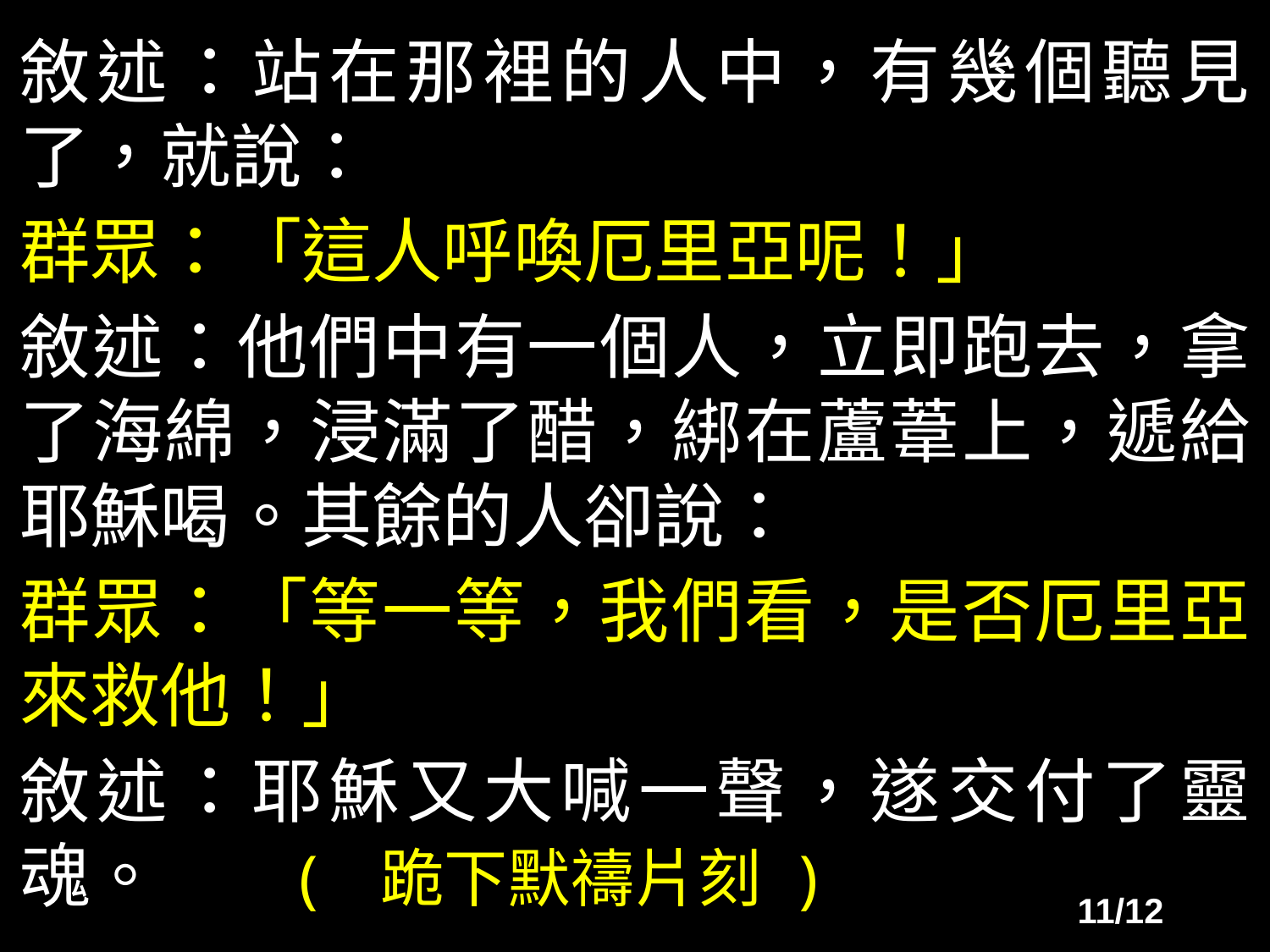

敘述：站在那裡的人中，有幾個聽見了，就說：
群眾：「這人呼喚厄里亞呢！」
敘述：他們中有一個人，立即跑去，拿了海綿，浸滿了醋，綁在蘆葦上，遞給耶穌喝。其餘的人卻說：
群眾：「等一等，我們看，是否厄里亞來救他！」
敘述：耶穌又大喊一聲，遂交付了靈魂。       ( 跪下默禱片刻 )
11/12